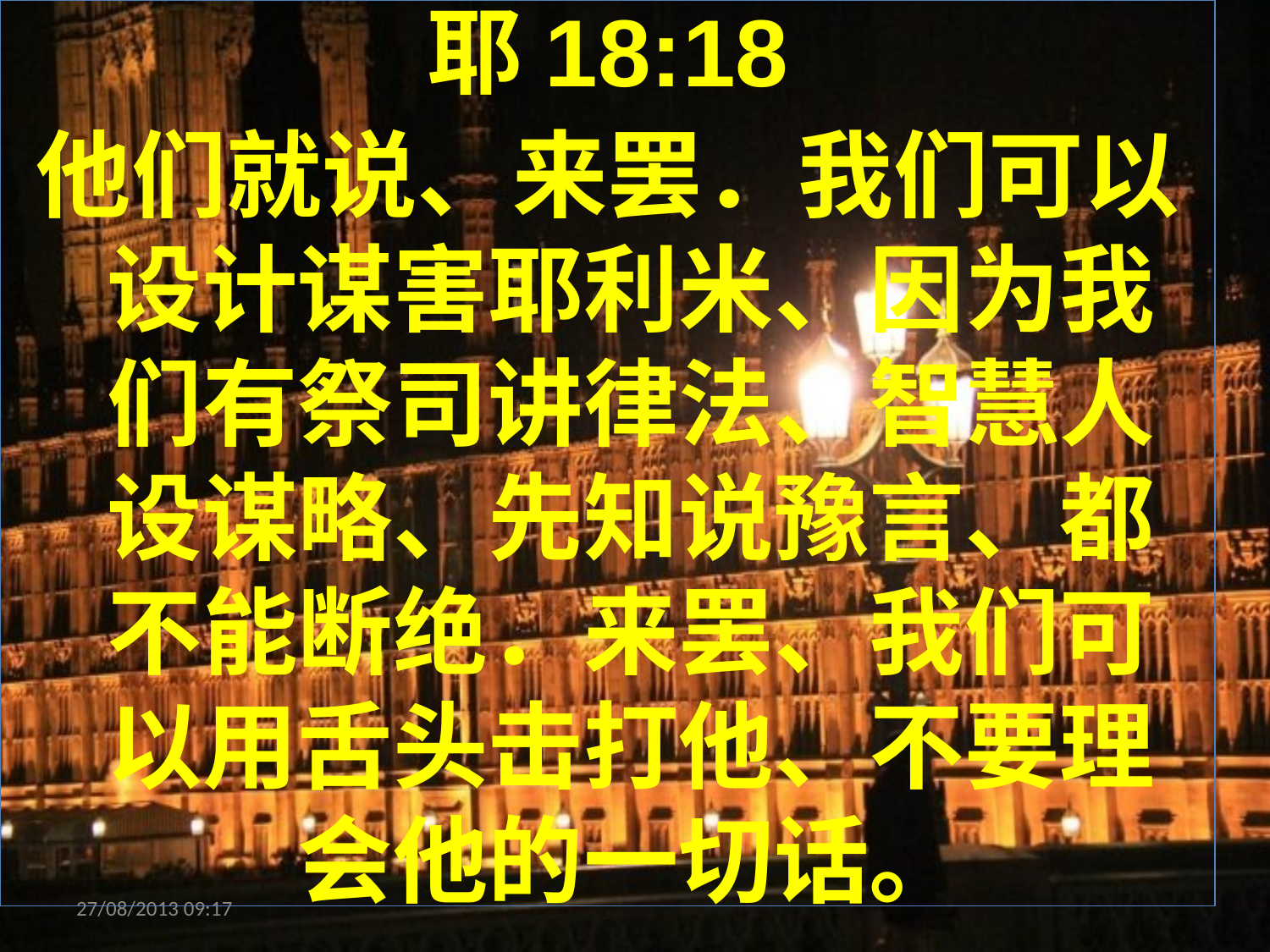

耶18:18
他们就说、来罢．我们可以设计谋害耶利米、因为我们有祭司讲律法、智慧人设谋略、先知说豫言、都不能断绝．来罢、我们可以用舌头击打他、不要理会他的一切话。
27/08/2013 09:17